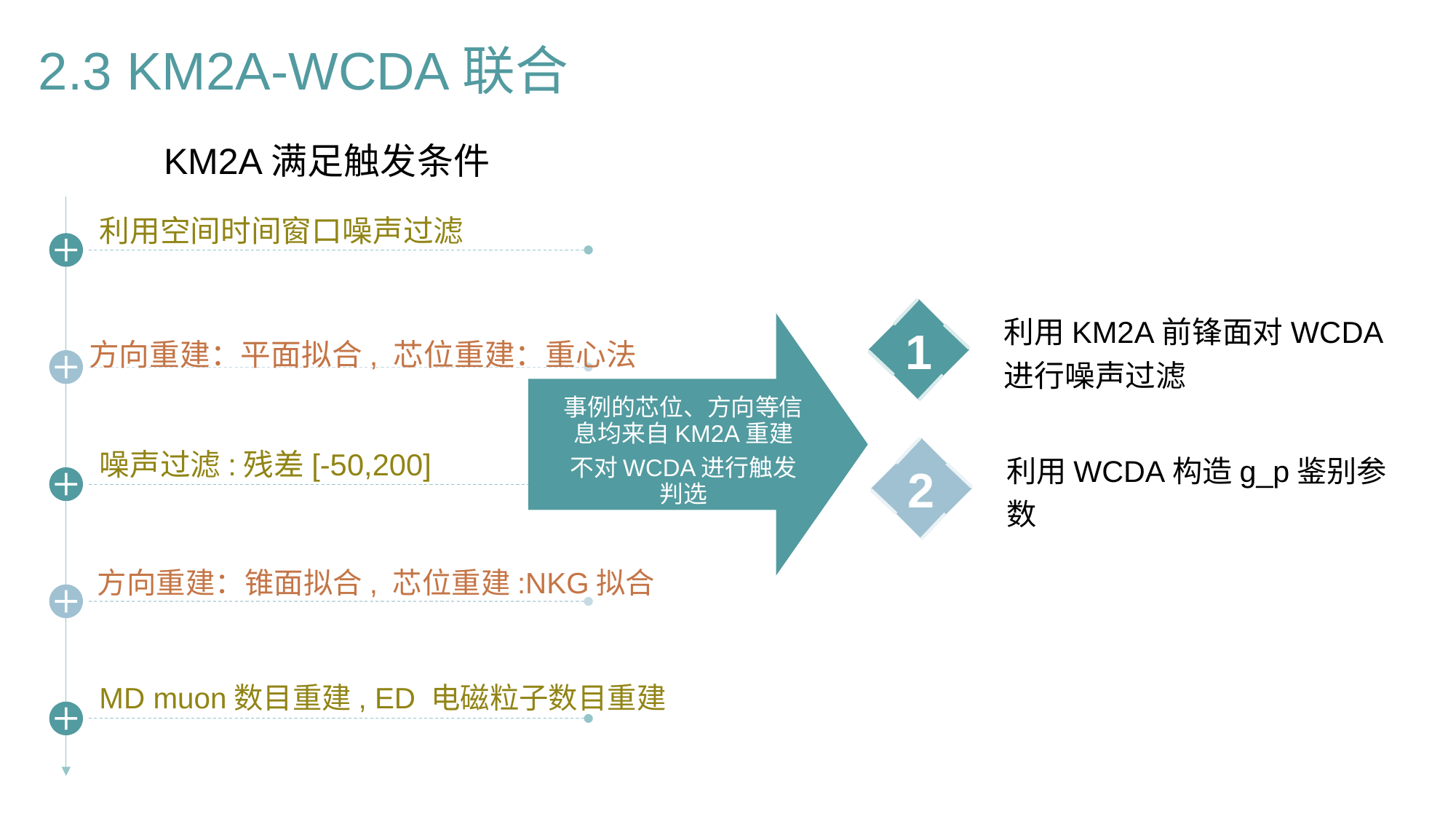

2.3 KM2A-WCDA联合
KM2A满足触发条件
利用空间时间窗口噪声过滤

1
利用KM2A前锋面对WCDA进行噪声过滤
方向重建：平面拟合, 芯位重建：重心法

事例的芯位、方向等信息均来自KM2A重建
不对WCDA进行触发判选

噪声过滤:残差[-50,200]
2
利用WCDA构造g_p鉴别参数

方向重建：锥面拟合, 芯位重建:NKG拟合

MD muon数目重建, ED 电磁粒子数目重建